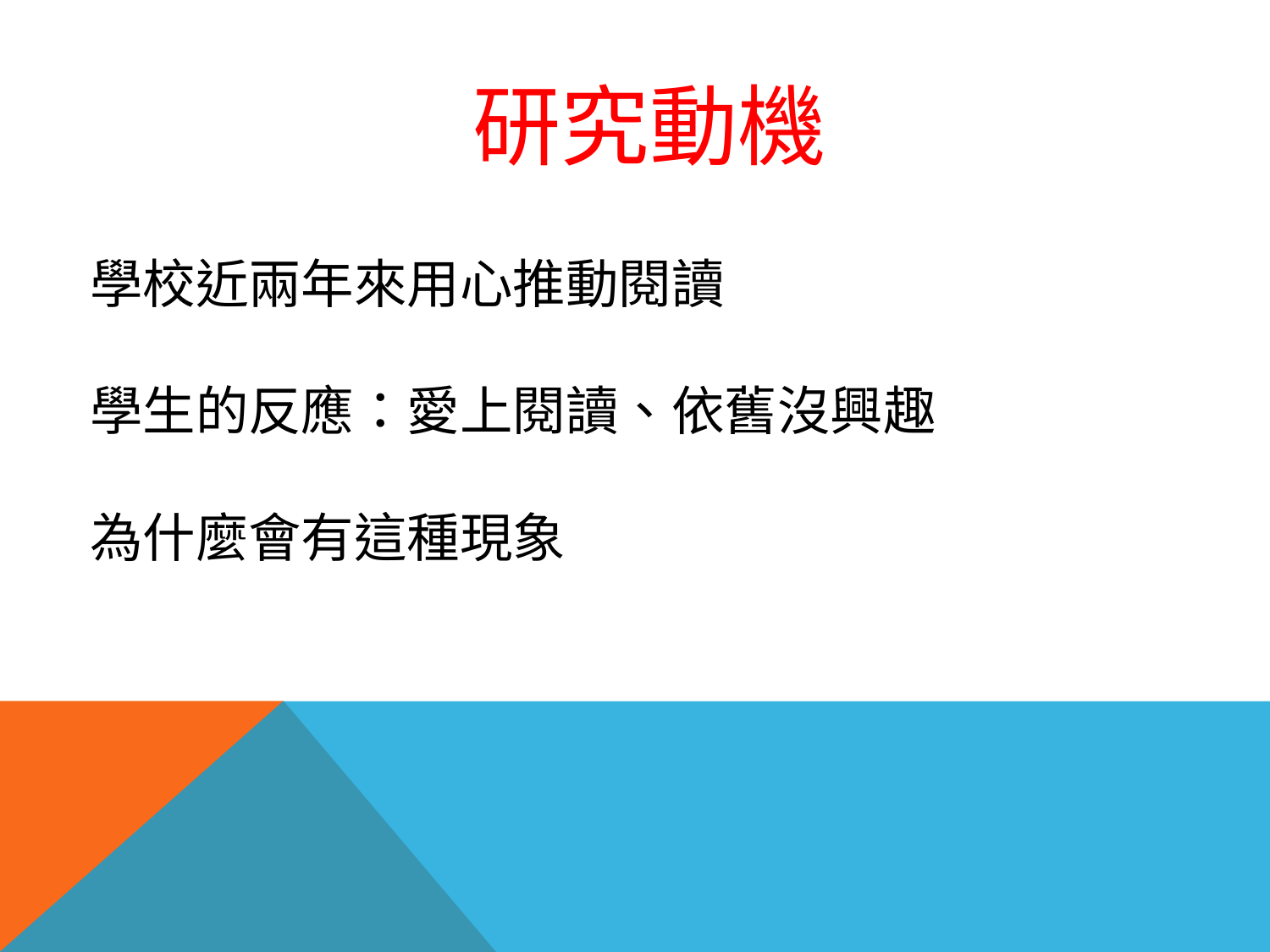

# 研究動機

學校近兩年來用心推動閱讀

學生的反應：愛上閱讀、依舊沒興趣

為什麼會有這種現象